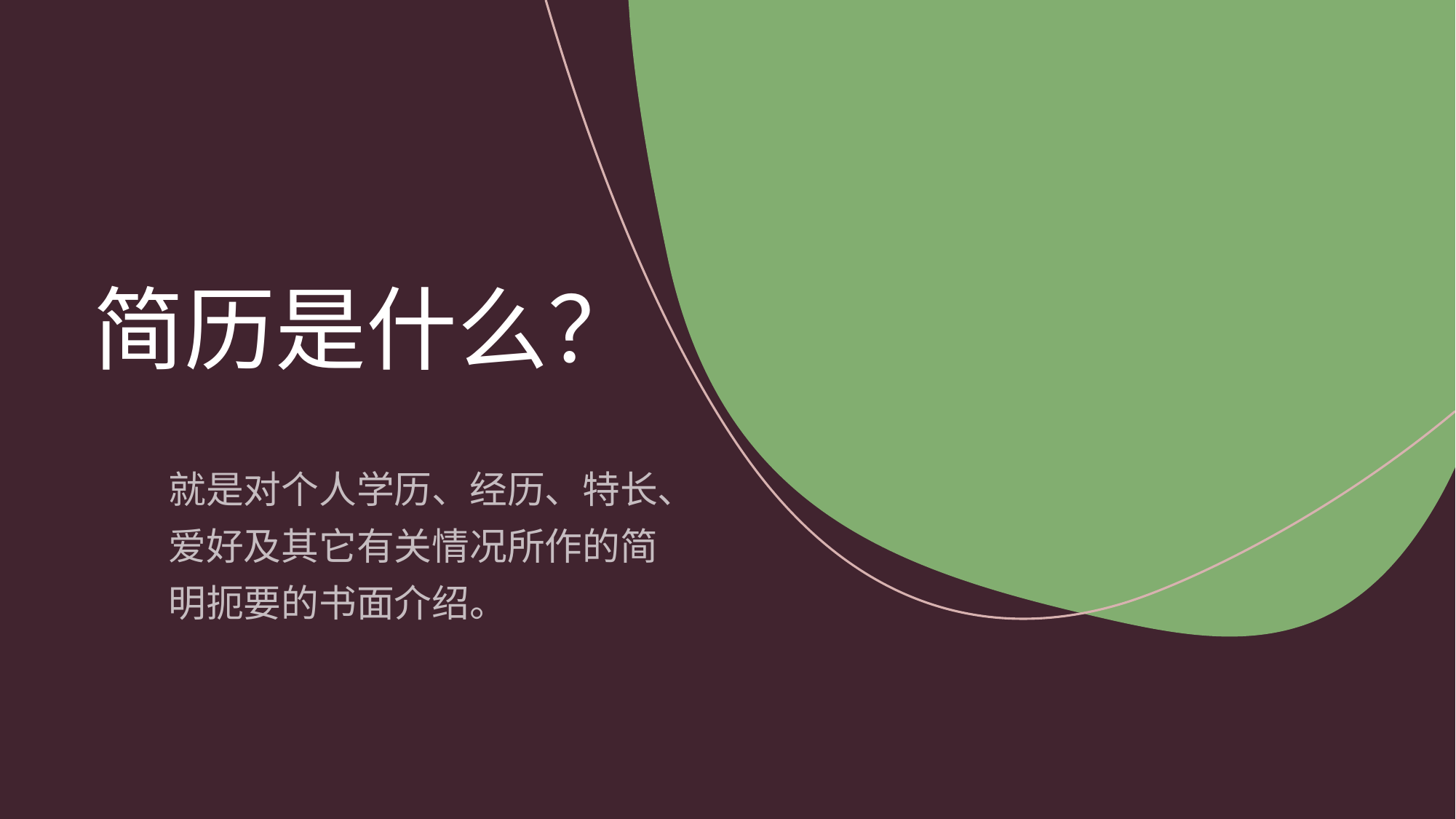

# 简历是什么？
就是对个人学历、经历、特长、爱好及其它有关情况所作的简明扼要的书面介绍。